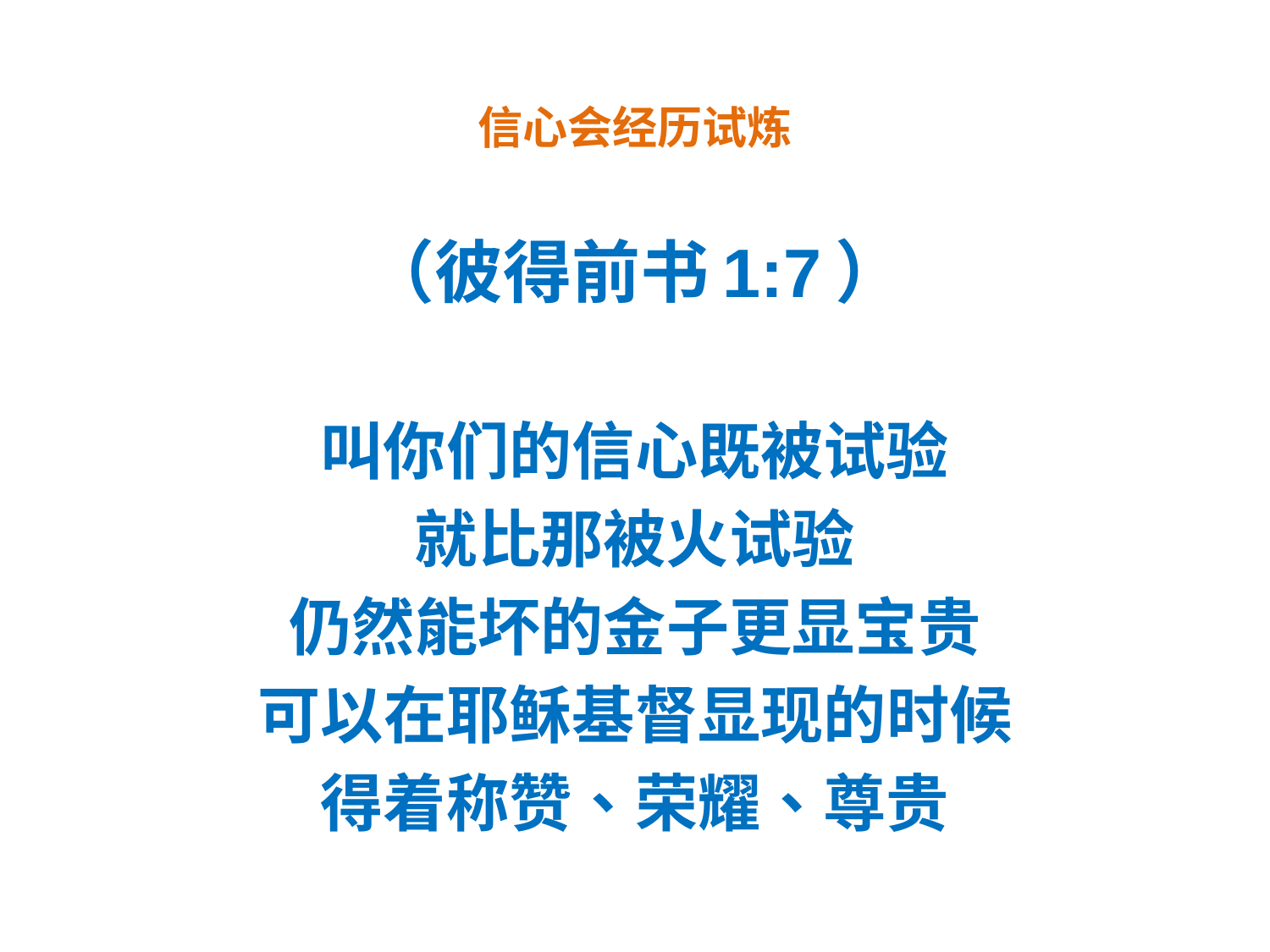

# 信心会经历试炼
（彼得前书1:7）

叫你们的信心既被试验
就比那被火试验
仍然能坏的金子更显宝贵
可以在耶稣基督显现的时候
得着称赞、荣耀、尊贵